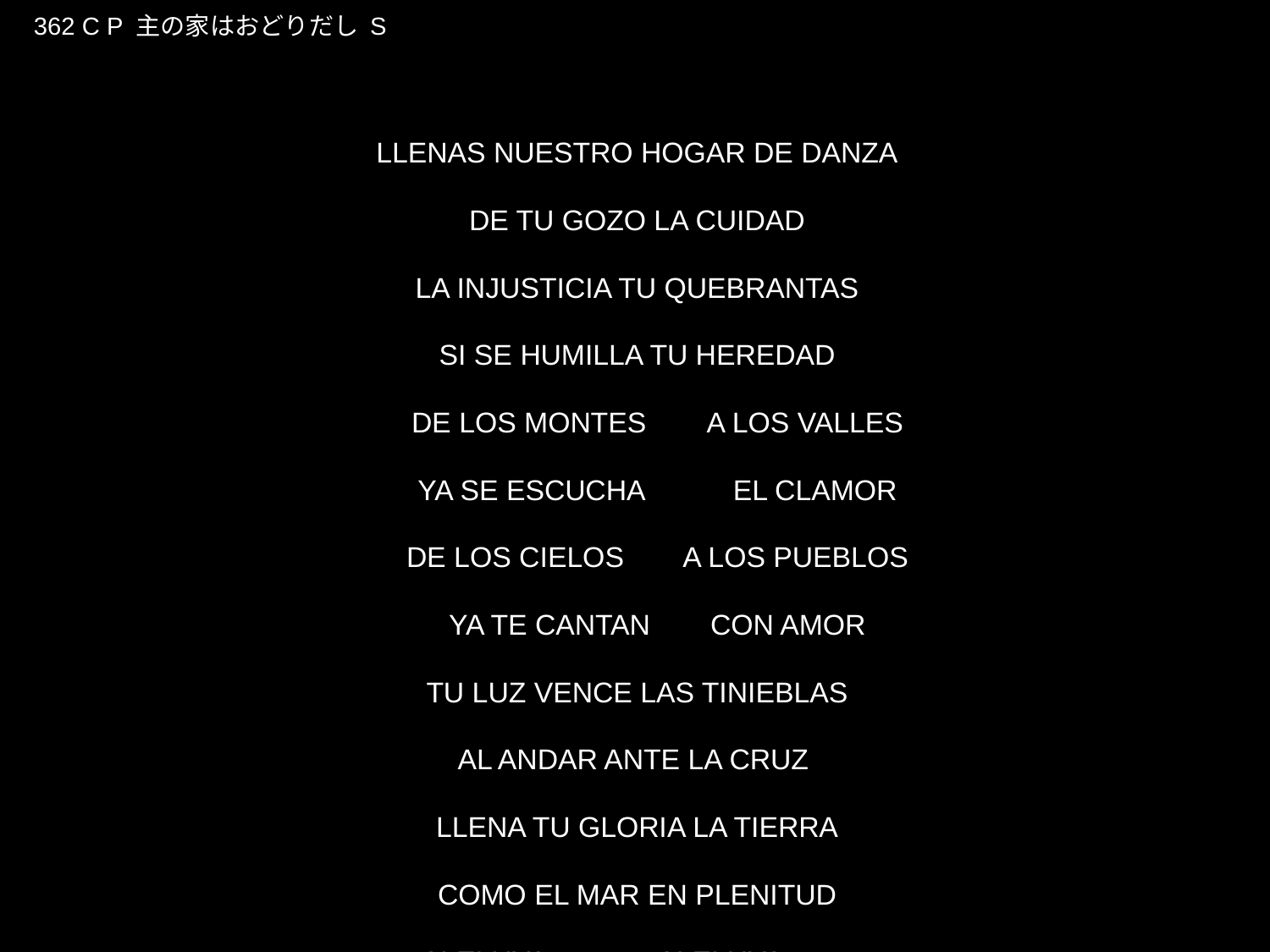

しゅのいえはおどりだし
★P
362 C P 主の家はおどりだし S
★４
LLENAS NUESTRO HOGAR DE DANZA
DE TU GOZO LA CUIDAD
LA INJUSTICIA TU QUEBRANTAS
SI SE HUMILLA TU HEREDAD
　DE LOS MONTES 　A LOS VALLES
　YA SE ESCUCHA 　　EL CLAMOR
　DE LOS CIELOS　 A LOS PUEBLOS
　YA TE CANTAN 　CON AMOR
TU LUZ VENCE LAS TINIEBLAS
AL ANDAR ANTE LA CRUZ
LLENA TU GLORIA LA TIERRA
COMO EL MAR EN PLENITUD
ALELUYA　　　ALELUYA　　
ALELUYA　　　ALELUYA